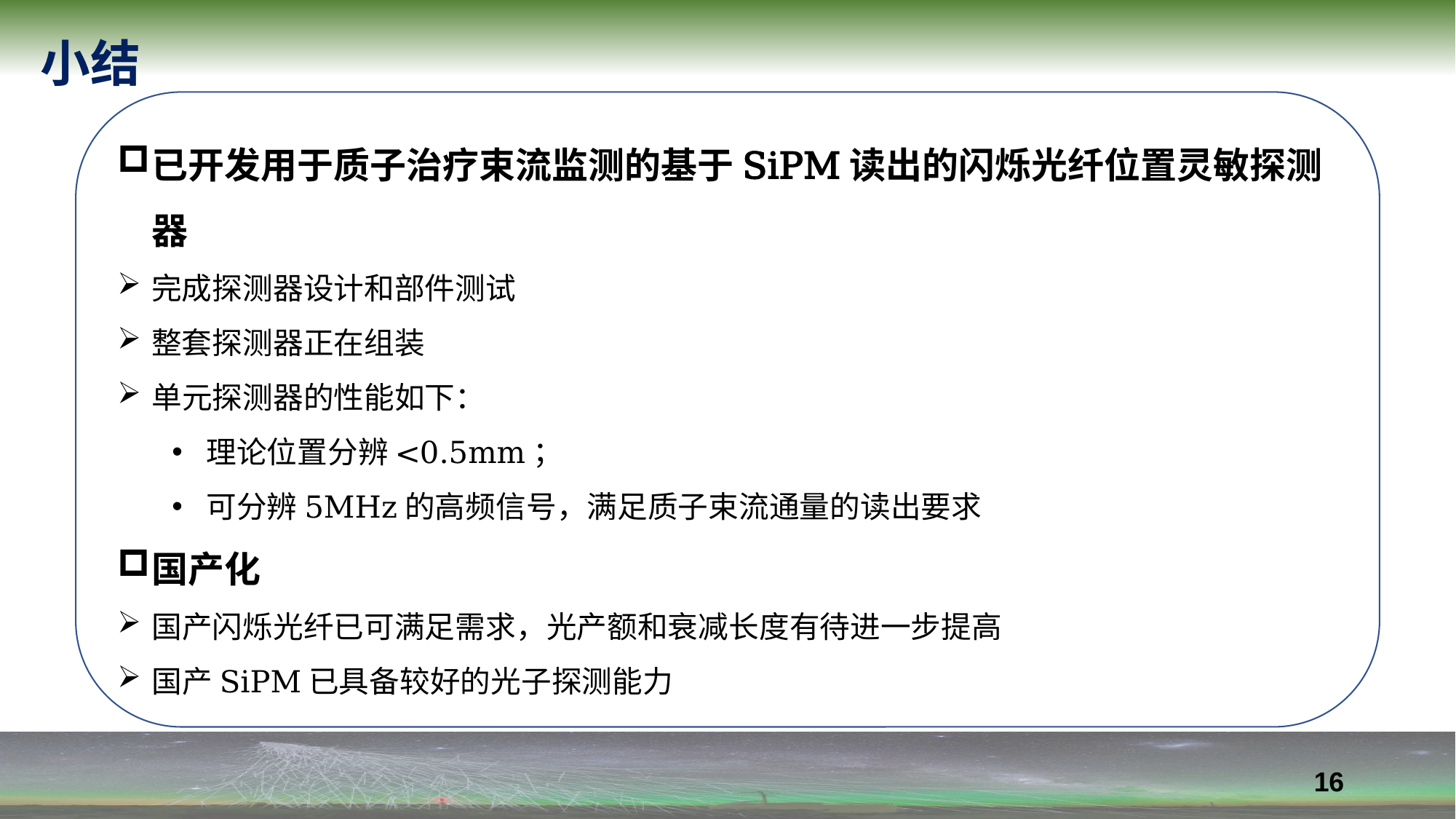

小结
已开发用于质子治疗束流监测的基于SiPM读出的闪烁光纤位置灵敏探测器
完成探测器设计和部件测试
整套探测器正在组装
单元探测器的性能如下：
理论位置分辨<0.5mm；
可分辨5MHz的高频信号，满足质子束流通量的读出要求
国产化
国产闪烁光纤已可满足需求，光产额和衰减长度有待进一步提高
国产SiPM已具备较好的光子探测能力